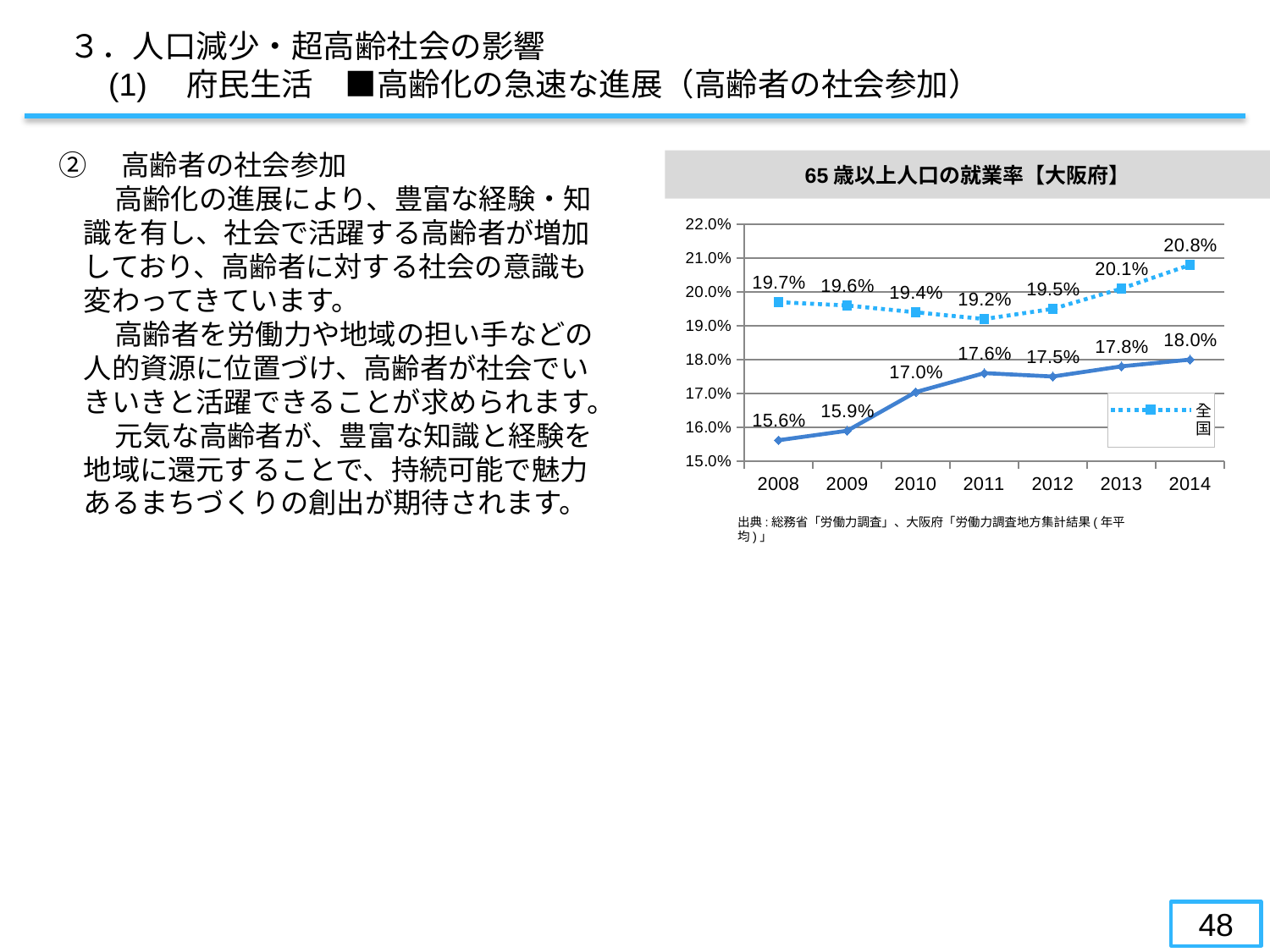

３．人口減少・超高齢社会の影響
　　(1)　府民生活　■高齢化の急速な進展（高齢者の社会参加）
②　高齢者の社会参加
　　高齢化の進展により、豊富な経験・知識を有し、社会で活躍する高齢者が増加しており、高齢者に対する社会の意識も変わってきています。
　　高齢者を労働力や地域の担い手などの人的資源に位置づけ、高齢者が社会でいきいきと活躍できることが求められます。
　　元気な高齢者が、豊富な知識と経験を地域に還元することで、持続可能で魅力あるまちづくりの創出が期待されます。
65歳以上人口の就業率【大阪府】

### Chart

| Category | 全国 | 大阪 |
|---|---|---|
| 2008 | 0.19699999999999998 | 0.156165858912224 |
| 2009 | 0.196 | 0.15896103896103897 |
| 2010 | 0.19399999999999998 | 0.17038539553752535 |
| 2011 | 0.192 | 0.17600000000000002 |
| 2012 | 0.195 | 0.175 |
| 2013 | 0.201 | 0.17800000000000002 |
| 2014 | 0.20800000000000002 | 0.18 |
出典:総務省「労働力調査」、大阪府「労働力調査地方集計結果(年平均)」
48